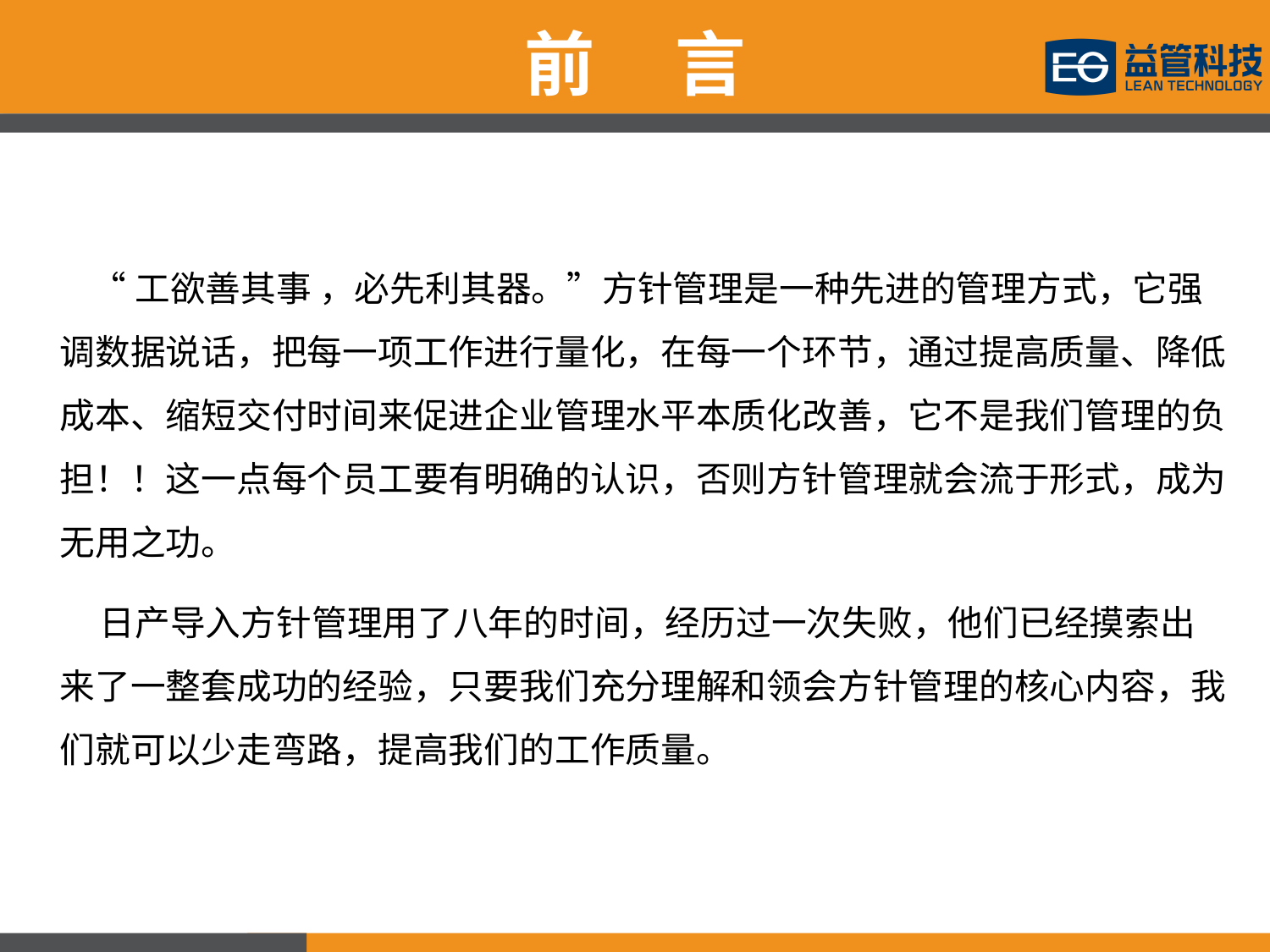

前     言
    “工欲善其事 ，必先利其器。”方针管理是一种先进的管理方式，它强调数据说话，把每一项工作进行量化，在每一个环节，通过提高质量、降低成本、缩短交付时间来促进企业管理水平本质化改善，它不是我们管理的负担！！这一点每个员工要有明确的认识，否则方针管理就会流于形式，成为无用之功。
    日产导入方针管理用了八年的时间，经历过一次失败，他们已经摸索出来了一整套成功的经验，只要我们充分理解和领会方针管理的核心内容，我们就可以少走弯路，提高我们的工作质量。